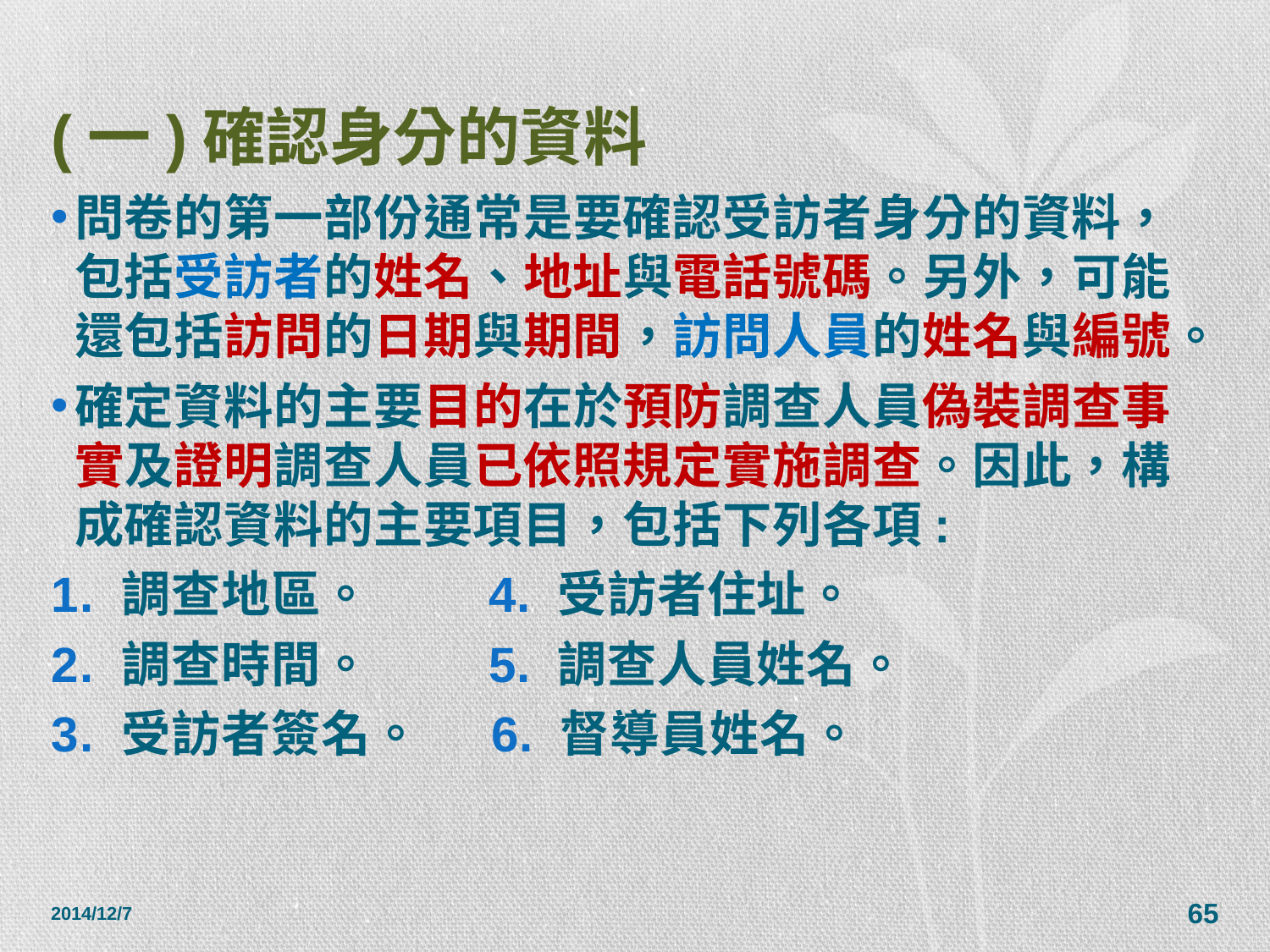

# (一)確認身分的資料
問卷的第一部份通常是要確認受訪者身分的資料，包括受訪者的姓名、地址與電話號碼。另外，可能還包括訪問的日期與期間，訪問人員的姓名與編號。
確定資料的主要目的在於預防調查人員偽裝調查事實及證明調查人員已依照規定實施調查。因此，構成確認資料的主要項目，包括下列各項:
調查地區。         4. 受訪者住址。
調查時間。         5. 調查人員姓名。
受訪者簽名。     6. 督導員姓名。

2014/12/7
65